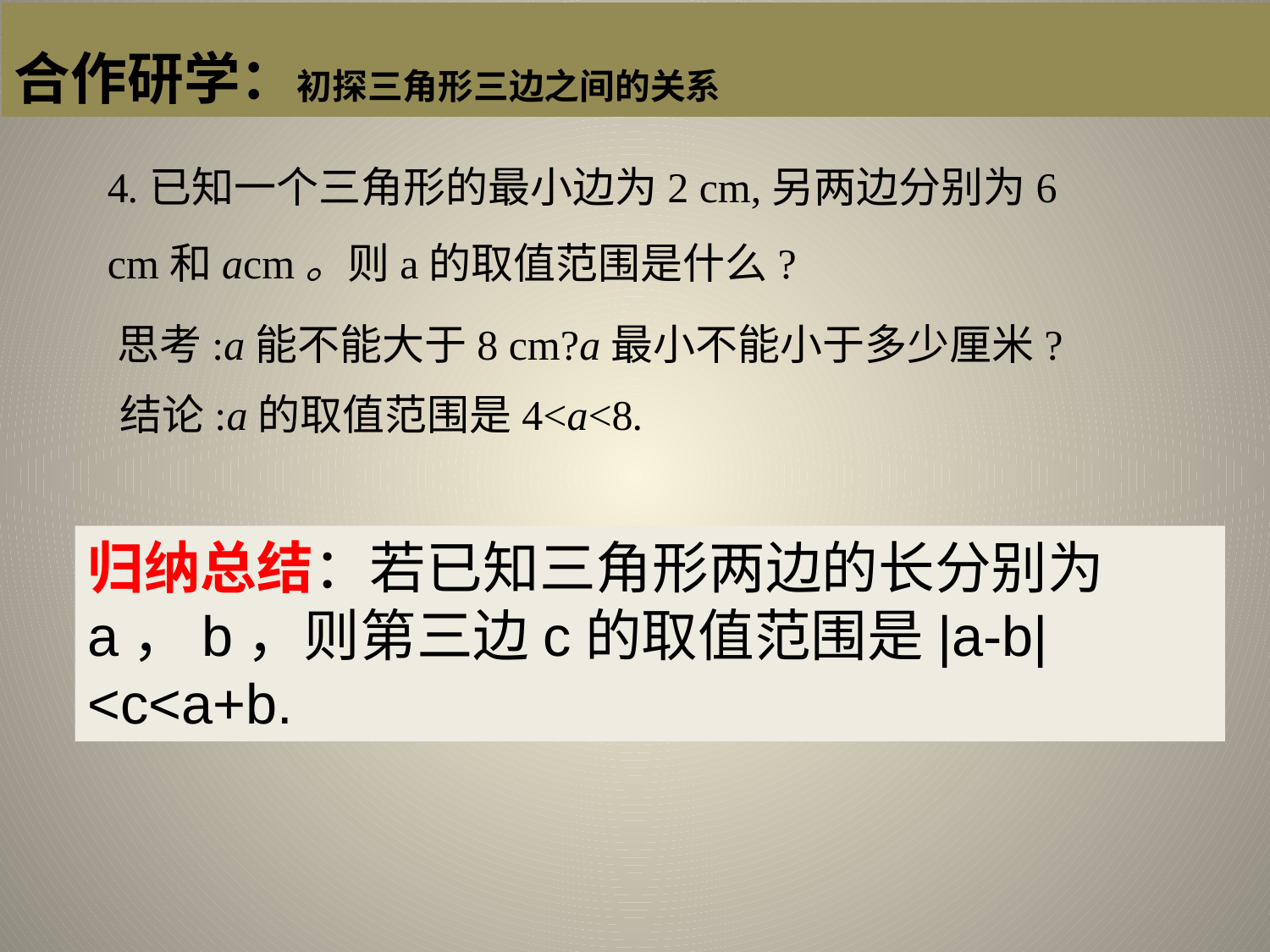

合作研学：初探三角形三边之间的关系
合作研学：
4.已知一个三角形的最小边为2 cm,另两边分别为6 cm和acm。则a的取值范围是什么?
思考:a能不能大于8 cm?a最小不能小于多少厘米?
结论:a的取值范围是4<a<8.
归纳总结：若已知三角形两边的长分别为a，b，则第三边c的取值范围是|a-b|<c<a+b.